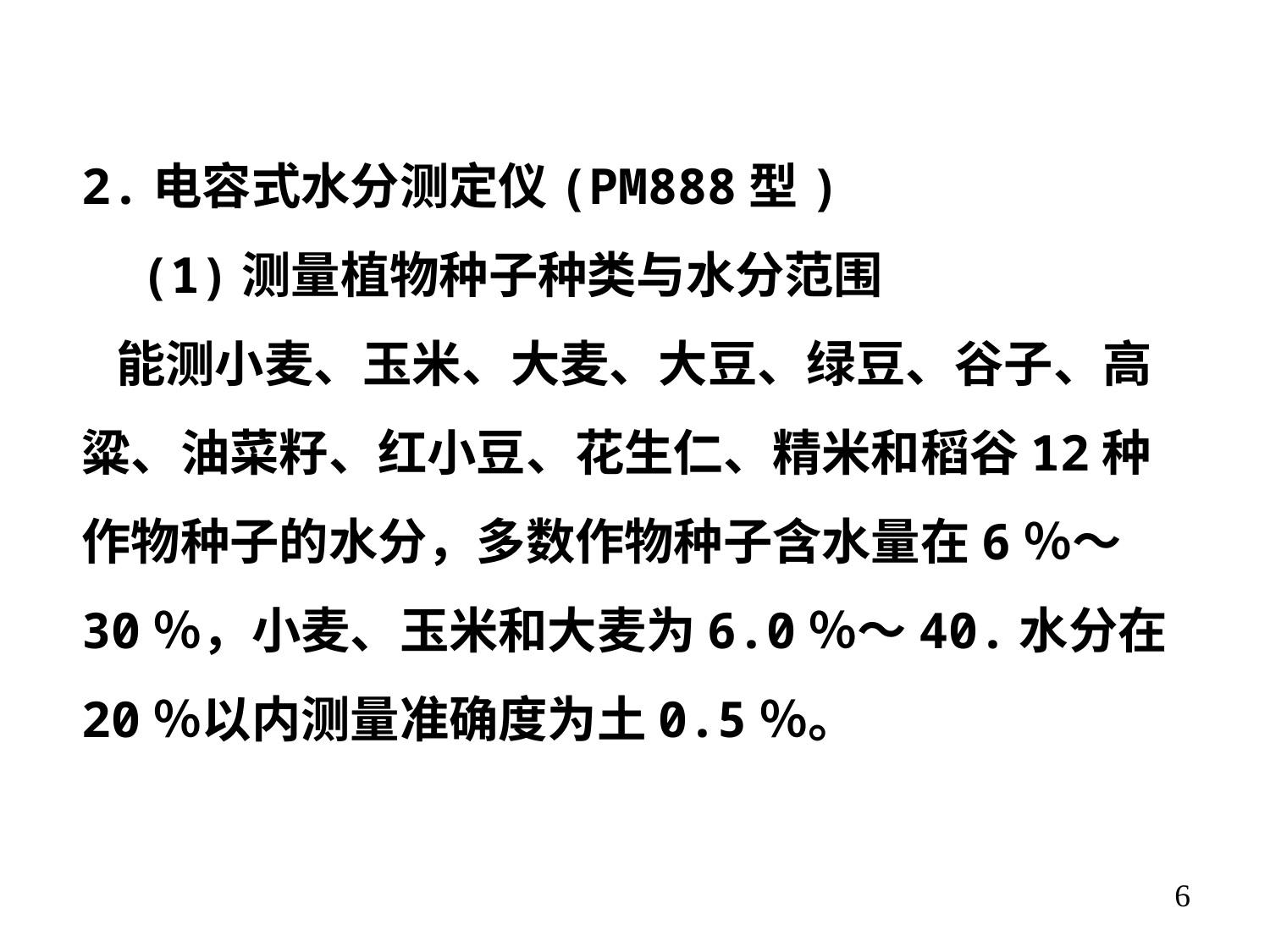

2.电容式水分测定仪(PM888型)
  (1)测量植物种子种类与水分范围
  能测小麦、玉米、大麦、大豆、绿豆、谷子、高粱、油菜籽、红小豆、花生仁、精米和稻谷12种作物种子的水分，多数作物种子含水量在6％～30％，小麦、玉米和大麦为6.0％～40.水分在20％以内测量准确度为土0.5％。
6